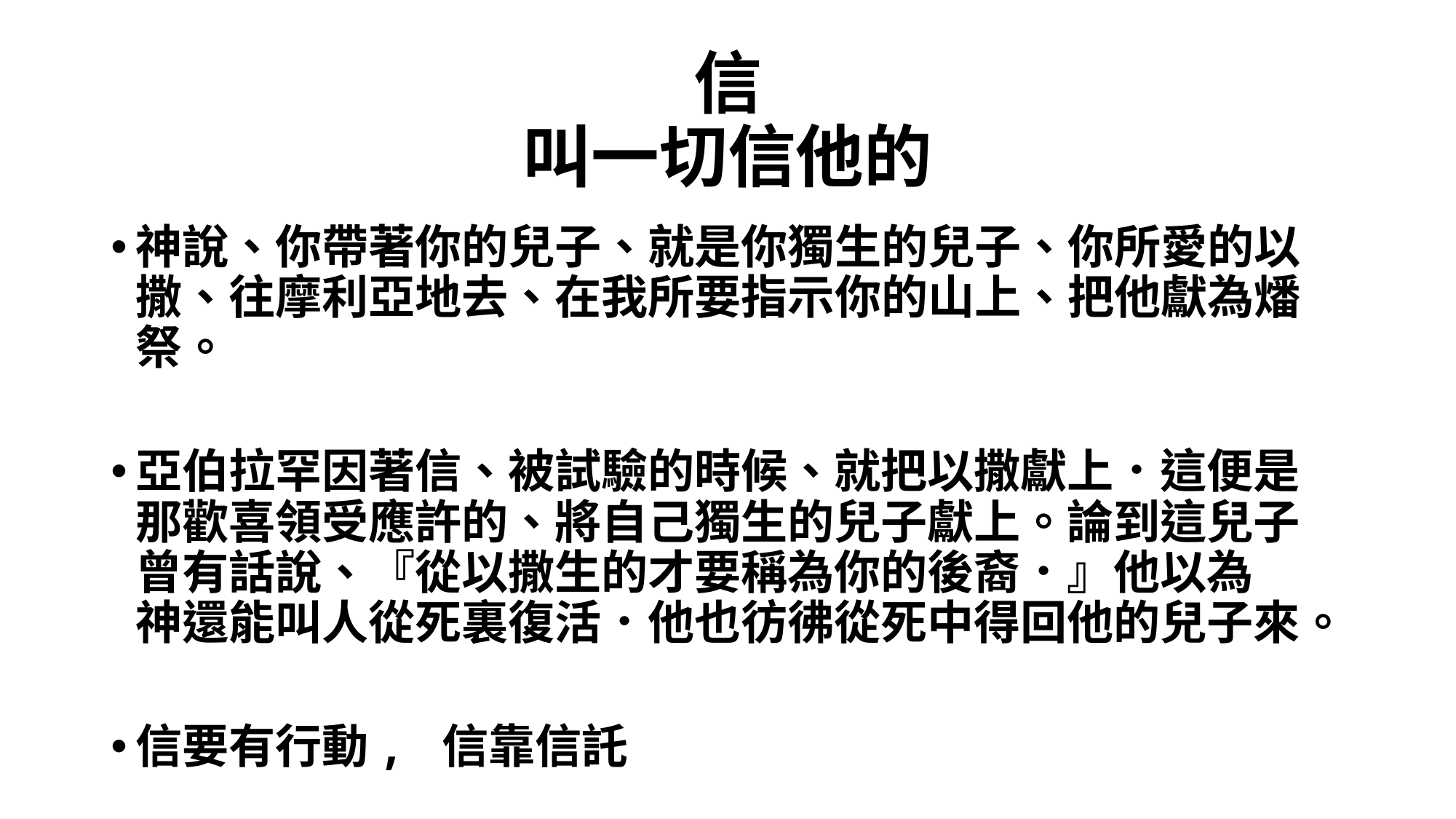

# 信 叫一切信他的
神說、你帶著你的兒子、就是你獨生的兒子、你所愛的以撒、往摩利亞地去、在我所要指示你的山上、把他獻為燔祭。

亞伯拉罕因著信、被試驗的時候、就把以撒獻上．這便是那歡喜領受應許的、將自己獨生的兒子獻上。論到這兒子曾有話說、『從以撒生的才要稱為你的後裔．』他以為　神還能叫人從死裏復活．他也彷彿從死中得回他的兒子來。

信要有行動, 信靠信託